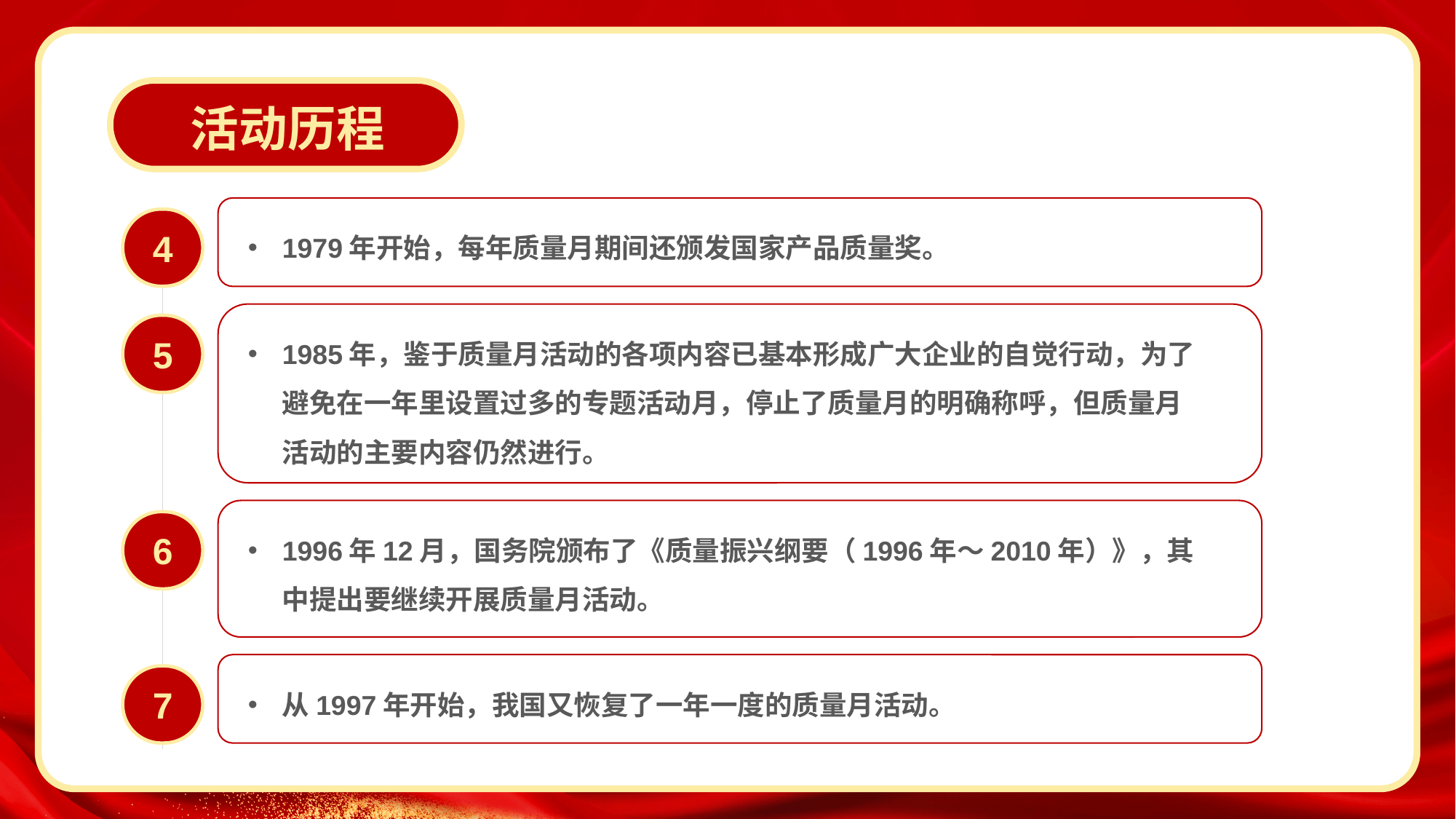

活动历程

4
1979年开始，每年质量月期间还颁发国家产品质量奖。

5
1985年，鉴于质量月活动的各项内容已基本形成广大企业的自觉行动，为了避免在一年里设置过多的专题活动月，停止了质量月的明确称呼，但质量月活动的主要内容仍然进行。

6
1996年12月，国务院颁布了《质量振兴纲要（1996年～2010年）》，其中提出要继续开展质量月活动。

7
从1997年开始，我国又恢复了一年一度的质量月活动。